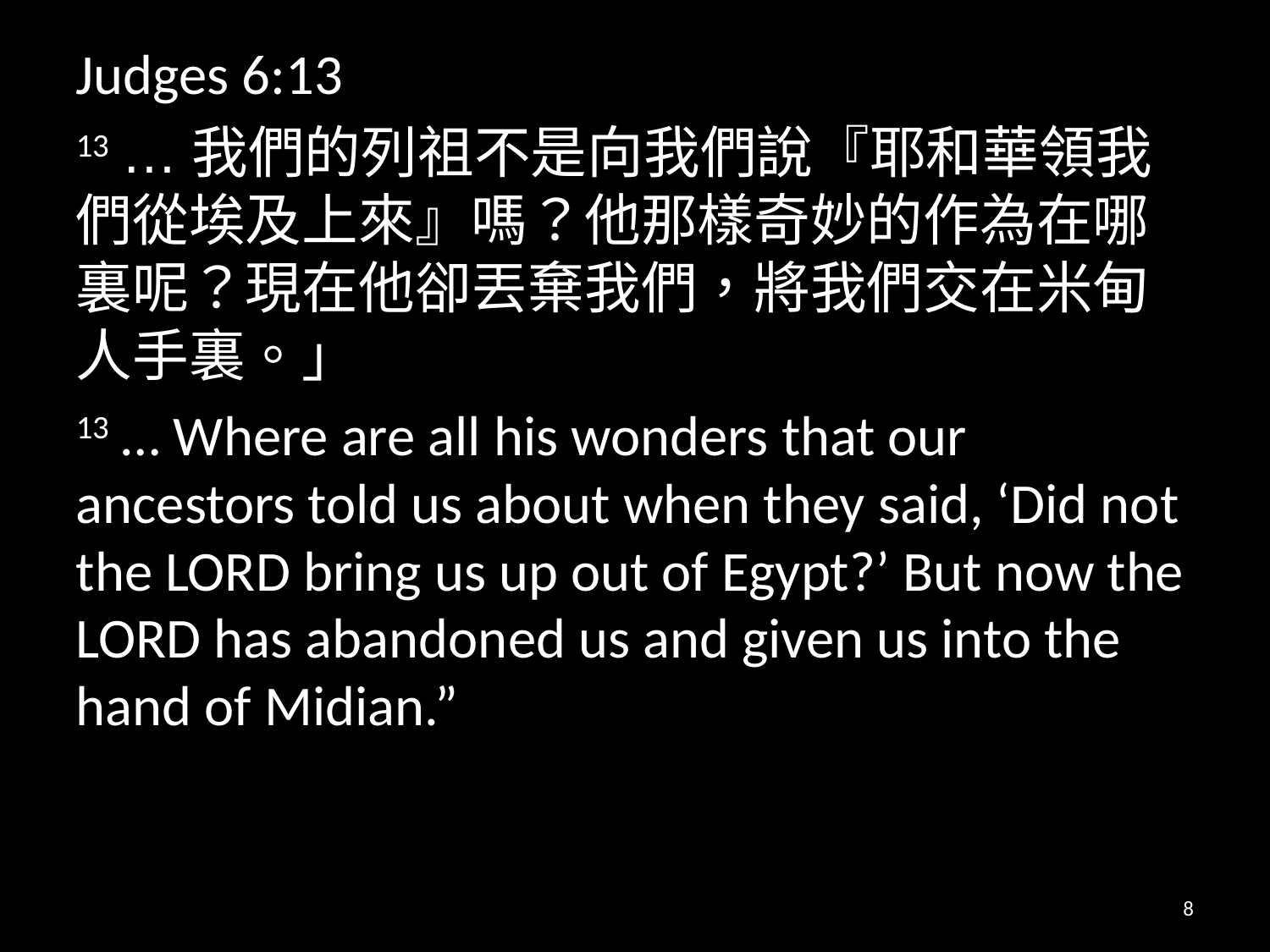

Judges 6:13
13 …我們的列祖不是向我們說『耶和華領我們從埃及上來』嗎？他那樣奇妙的作為在哪裏呢？現在他卻丟棄我們，將我們交在米甸人手裏。」
13 … Where are all his wonders that our ancestors told us about when they said, ‘Did not the Lord bring us up out of Egypt?’ But now the Lord has abandoned us and given us into the hand of Midian.”

8